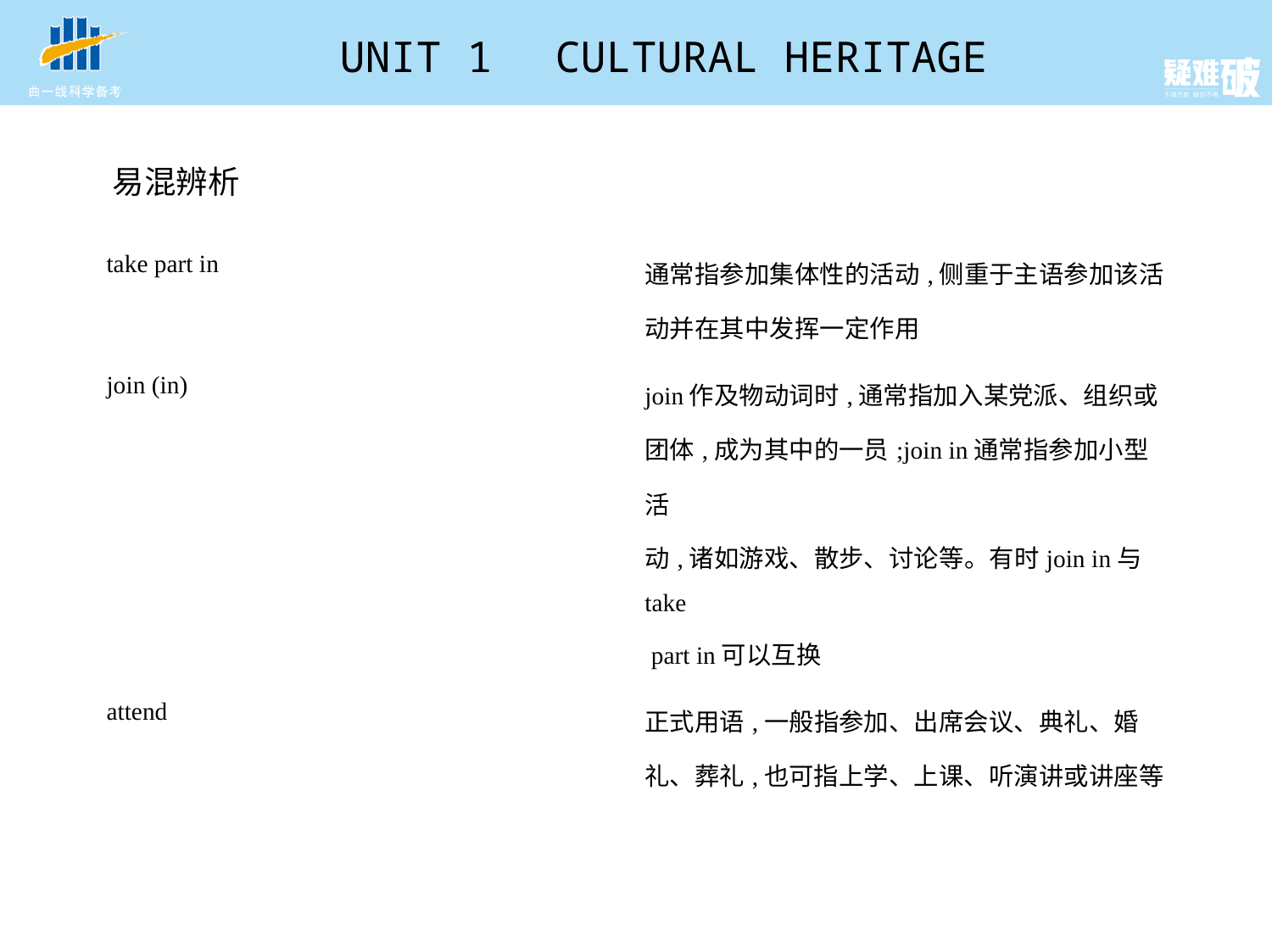

易混辨析
| take part in | 通常指参加集体性的活动,侧重于主语参加该活 动并在其中发挥一定作用 |
| --- | --- |
| join (in) | join作及物动词时,通常指加入某党派、组织或 团体,成为其中的一员;join in通常指参加小型活 动,诸如游戏、散步、讨论等。有时join in与take part in可以互换 |
| attend | 正式用语,一般指参加、出席会议、典礼、婚 礼、葬礼,也可指上学、上课、听演讲或讲座等 |